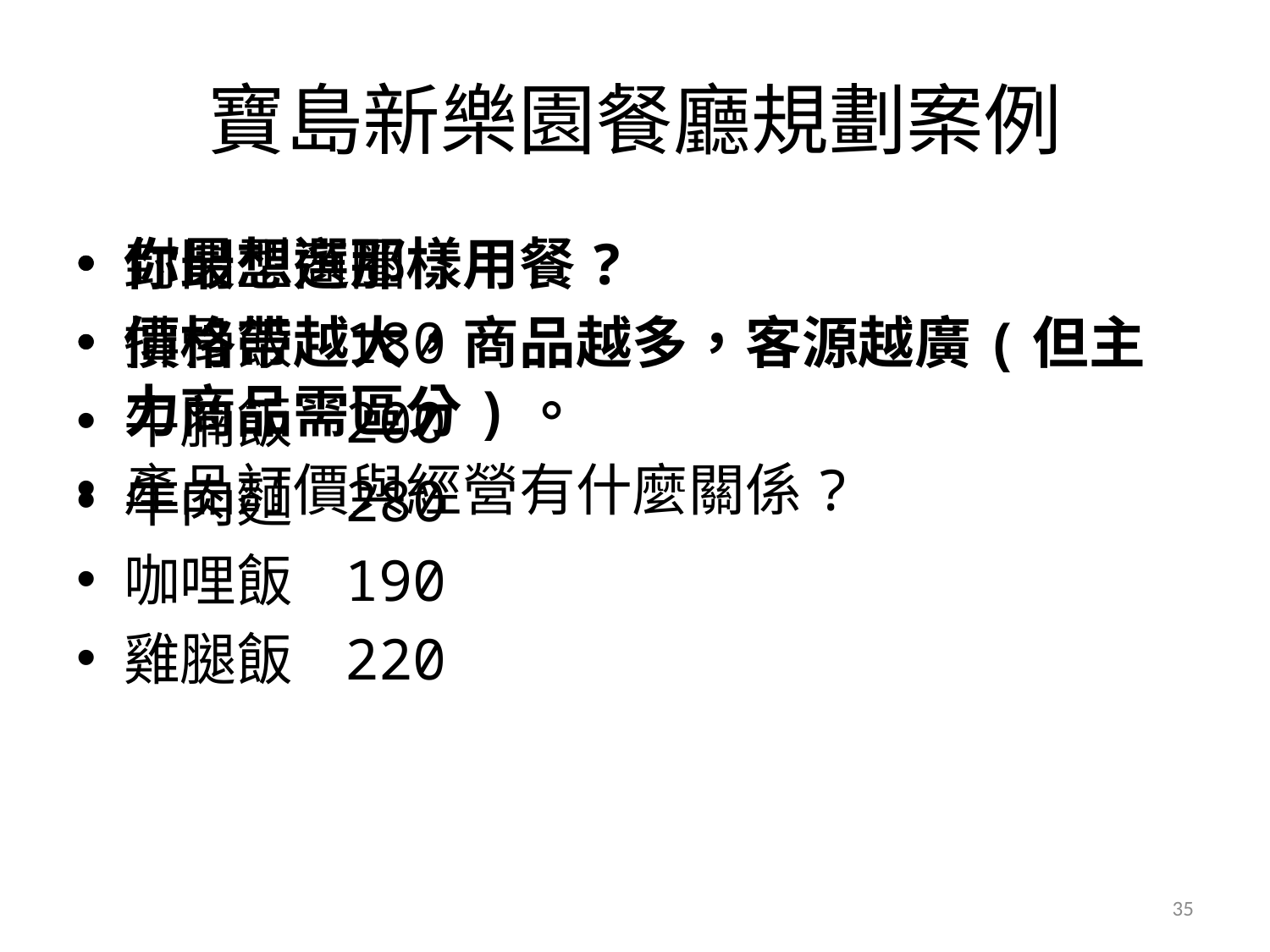

# 寶島新樂園餐廳規劃案例
封閉型商圈
價格帶越大，商品越多，客源越廣(但主力商品需區分)。
產品訂價與經營有什麼關係?

你最想選那樣用餐?
排骨飯   180
牛腩飯   200
牛肉麵   280
咖哩飯   190
雞腿飯   220

35